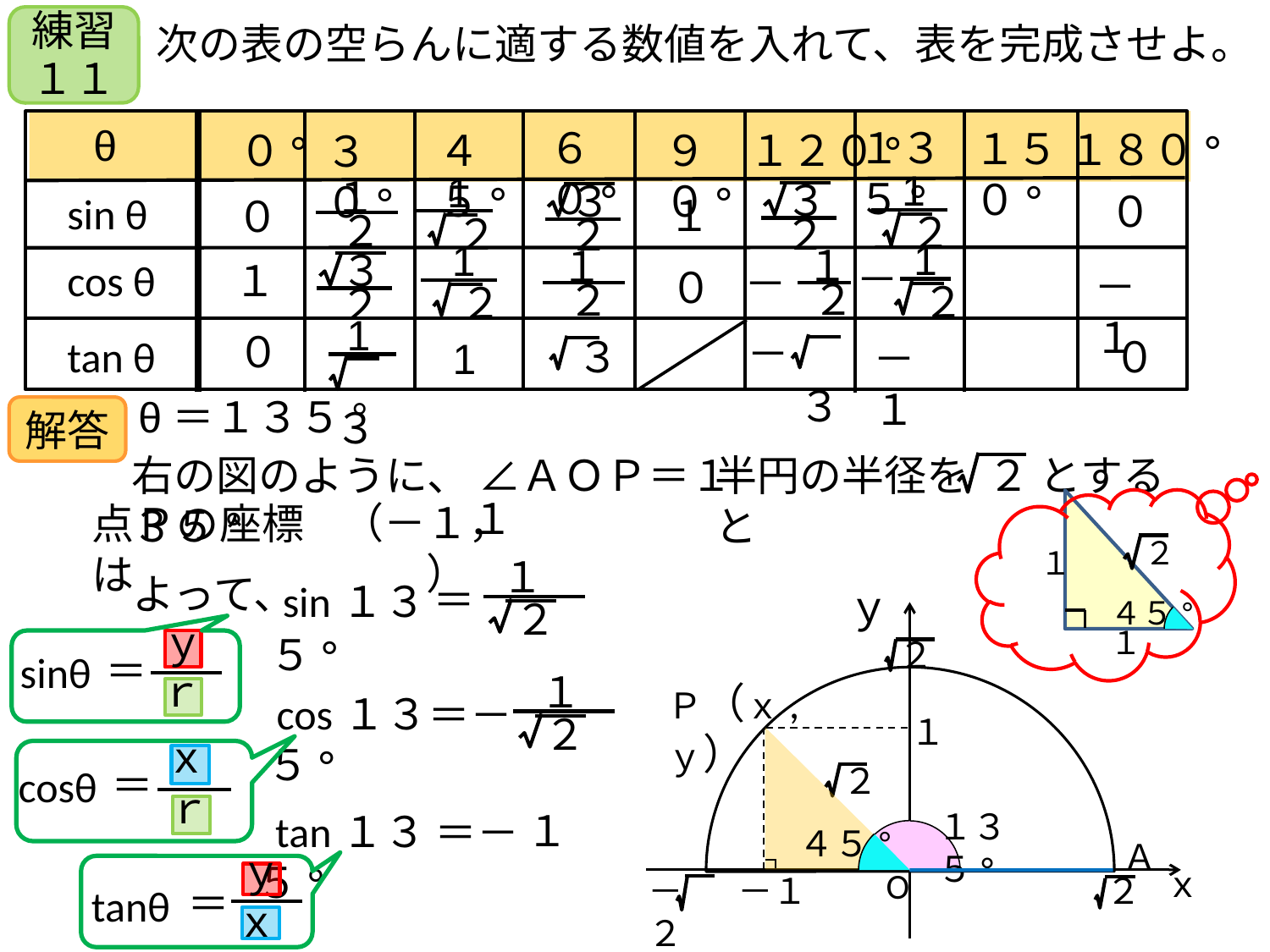

練習１１
次の表の空らんに適する数値を入れて、表を完成させよ。

θ
１３５°
６０°
１５０°
１８０°
０°
９０°
１２０°
４５°
３０°
sin θ
cos θ
tan θ
０
１
０
１
－１
０
０
０
1
 ２

1
 ２

１
２
３
２

３
２

1
－
 ２

1
 ２

１
－
２
１
２
３
２

1
 ３

－
 ３

 ３

1
－１
θ＝１３５°
解答
半円の半径を  ２ とすると

右の図のように、 ∠ＡＯＰ＝１３５°
１
（－１，　　）

２

１
４５°

１
点Ｐの座標は
１
＝
２

 sin１３５°
よって、
ｙ
２

Ａ
ｘ
O
－２
２
ｙ

＝
sinθ
ｒ

１
＝－
２

Ｐ（ｘ,ｙ）
 cos１３５°
１

４５°

ｘ

＝
cosθ
ｒ

２

１
＝－
１３５°
  tan１３５°

ｙ

＝
tanθ
ｘ

－１